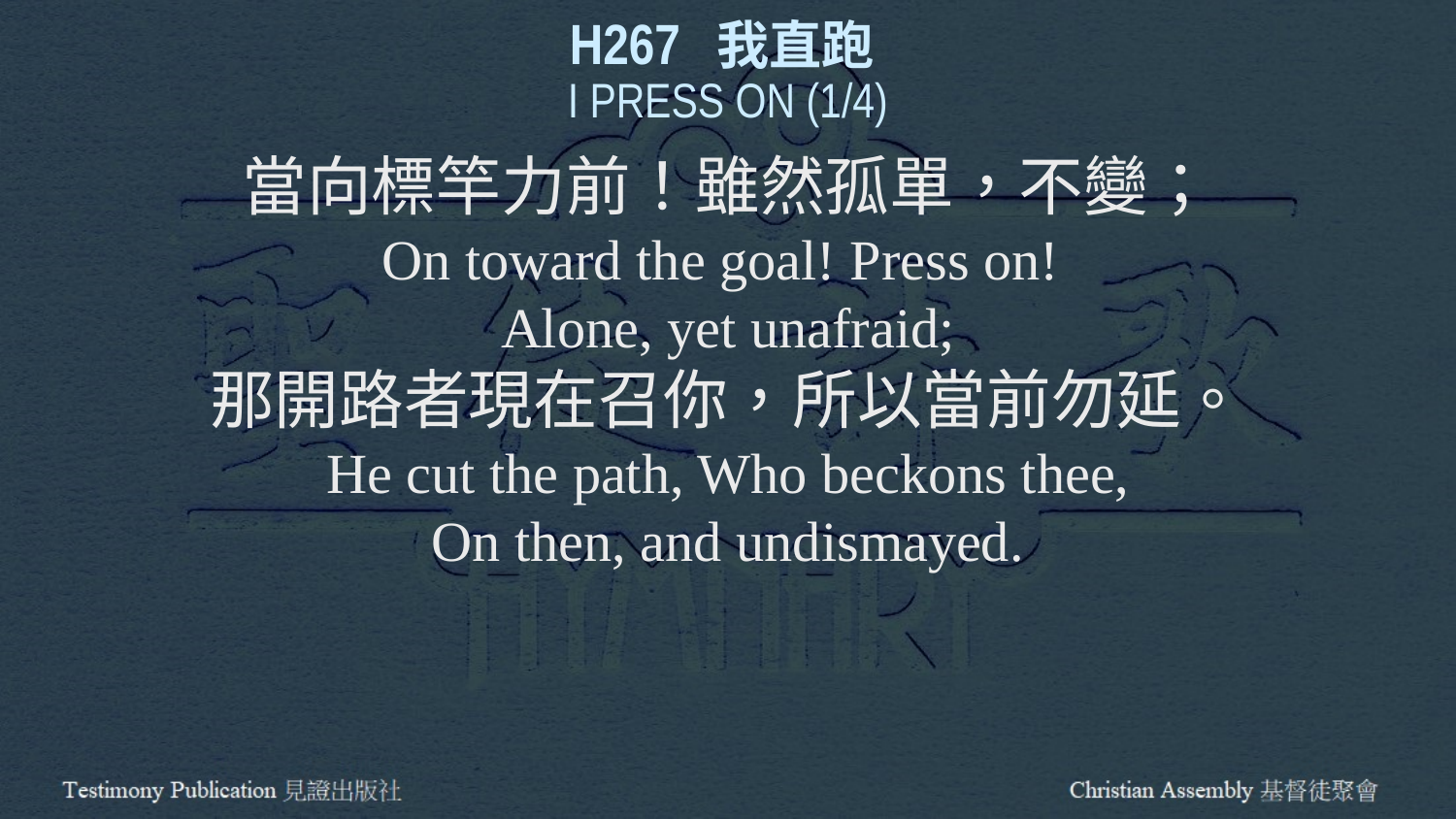

H267  我直跑
I PRESS ON (1/4)
當向標竿力前！雖然孤單，不變；
On toward the goal! Press on!
Alone, yet unafraid;
那開路者現在召你，所以當前勿延。
He cut the path, Who beckons thee,
On then, and undismayed.